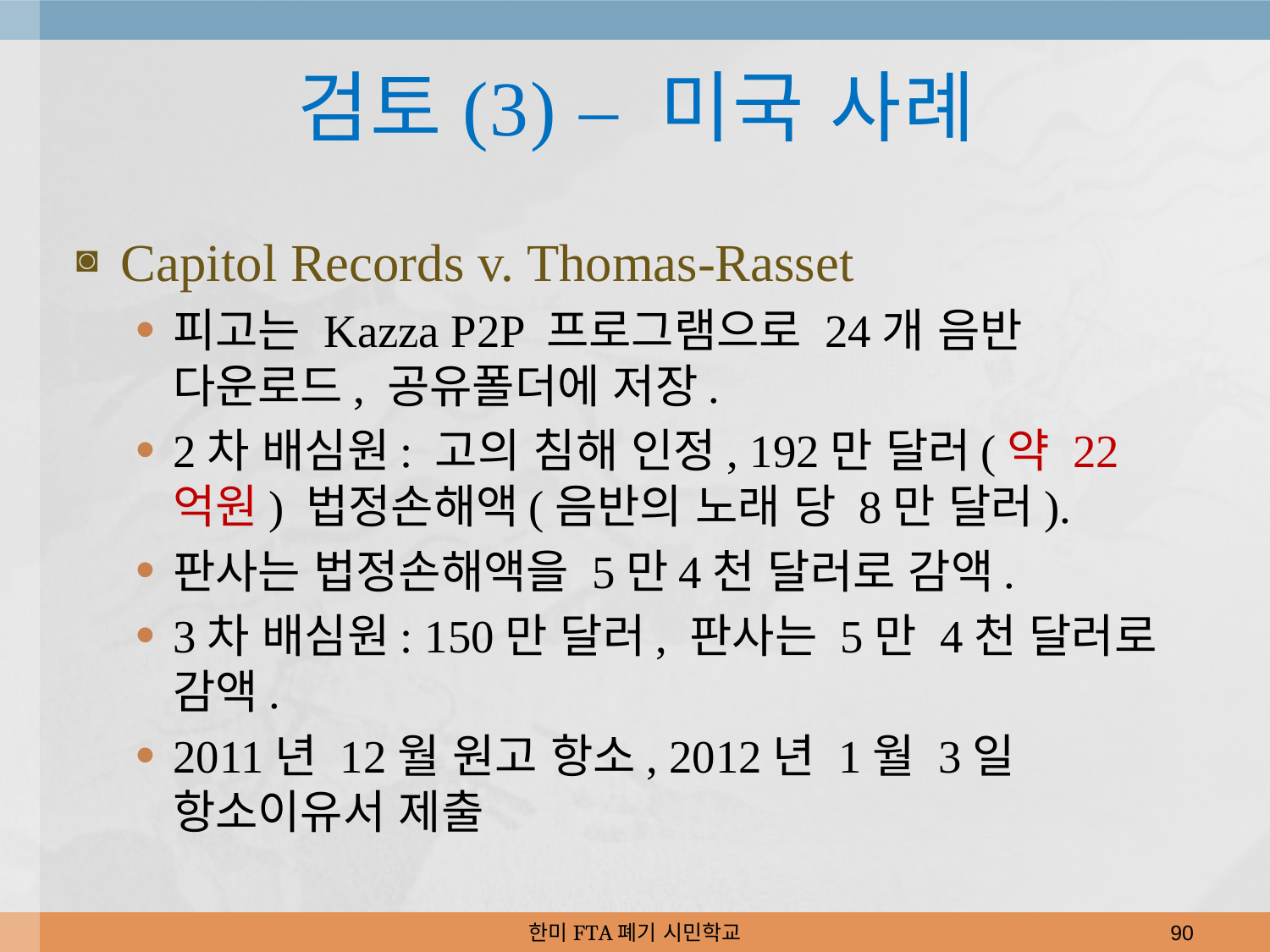

# 검토(3) – 미국 사례
Capitol Records v. Thomas-Rasset
피고는 Kazza P2P 프로그램으로 24개 음반 다운로드, 공유폴더에 저장.
2차 배심원: 고의 침해 인정, 192만 달러(약 22억원) 법정손해액(음반의 노래 당 8만 달러).
판사는 법정손해액을 5만4천 달러로 감액.
3차 배심원: 150만 달러, 판사는 5만 4천 달러로 감액.
2011년 12월 원고 항소, 2012년 1월 3일 항소이유서 제출
한미FTA폐기 시민학교
90